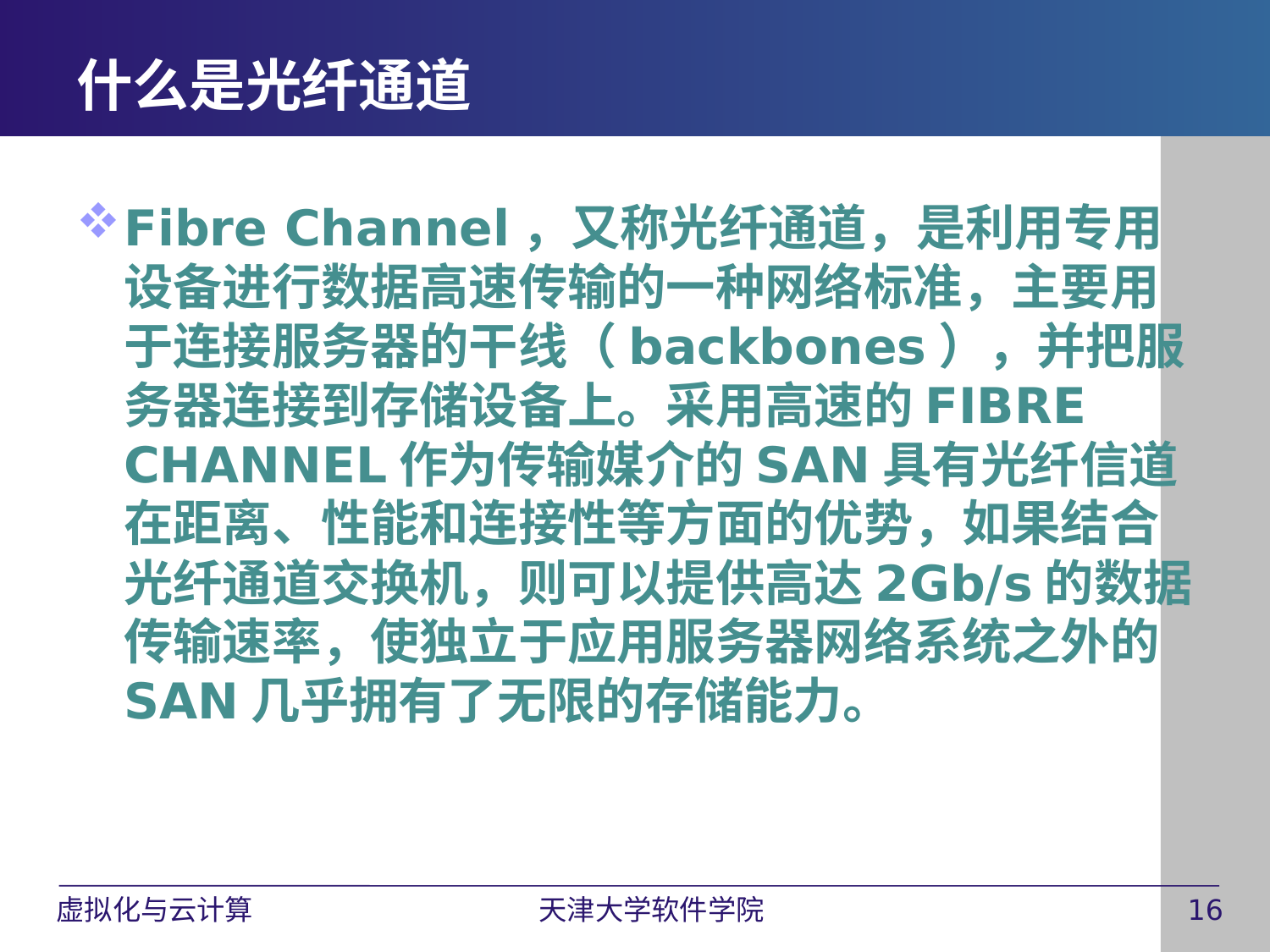

# 什么是光纤通道
Fibre Channel，又称光纤通道，是利用专用设备进行数据高速传输的一种网络标准，主要用于连接服务器的干线（backbones），并把服务器连接到存储设备上。采用高速的FIBRE CHANNEL作为传输媒介的SAN具有光纤信道在距离、性能和连接性等方面的优势，如果结合光纤通道交换机，则可以提供高达2Gb/s的数据传输速率，使独立于应用服务器网络系统之外的SAN几乎拥有了无限的存储能力。